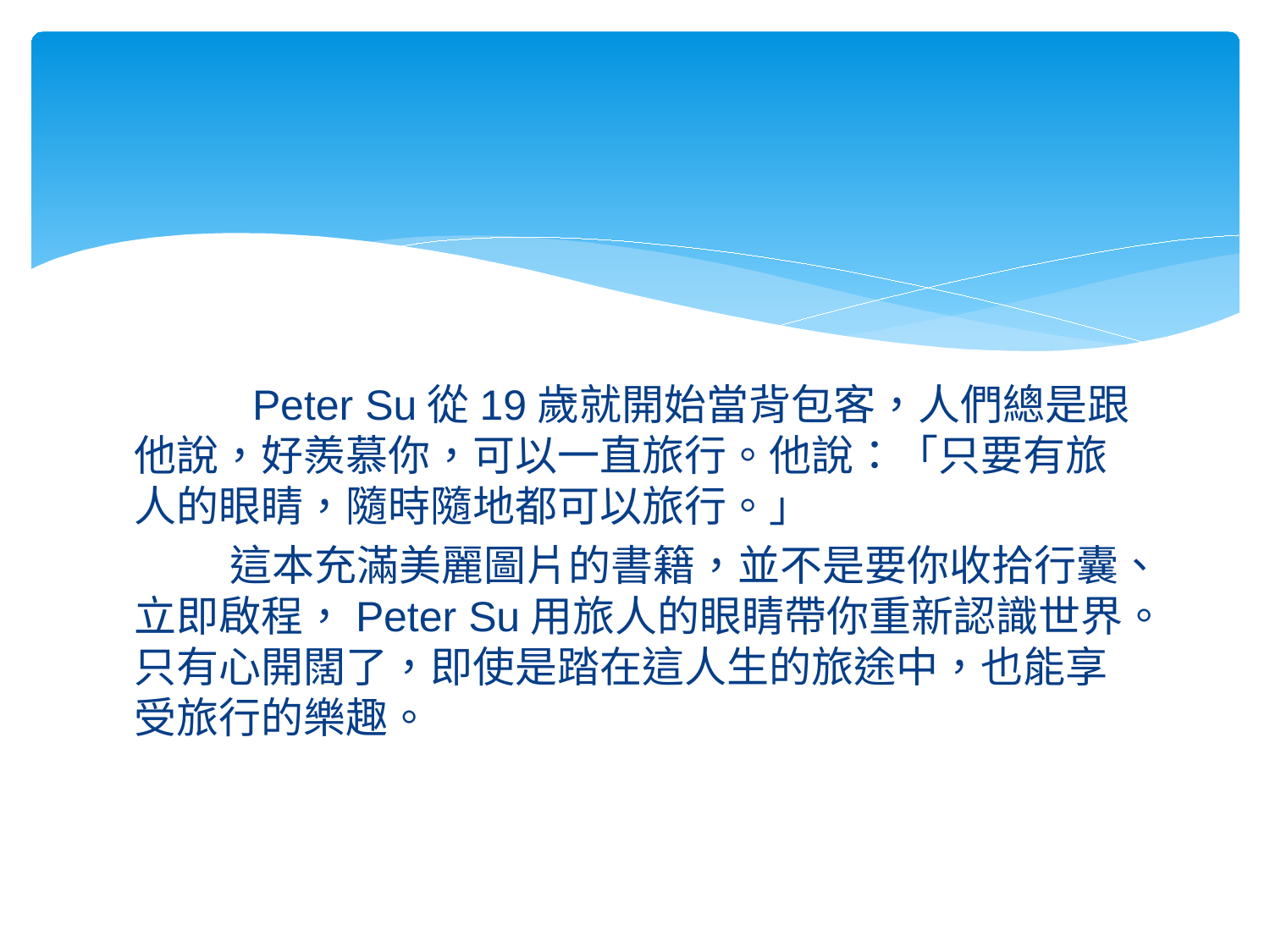

#
          Peter Su從19歲就開始當背包客，人們總是跟他說，好羨慕你，可以一直旅行。他說：「只要有旅人的眼睛，隨時隨地都可以旅行。」
         這本充滿美麗圖片的書籍，並不是要你收拾行囊、立即啟程，Peter Su用旅人的眼睛帶你重新認識世界。只有心開闊了，即使是踏在這人生的旅途中，也能享受旅行的樂趣。